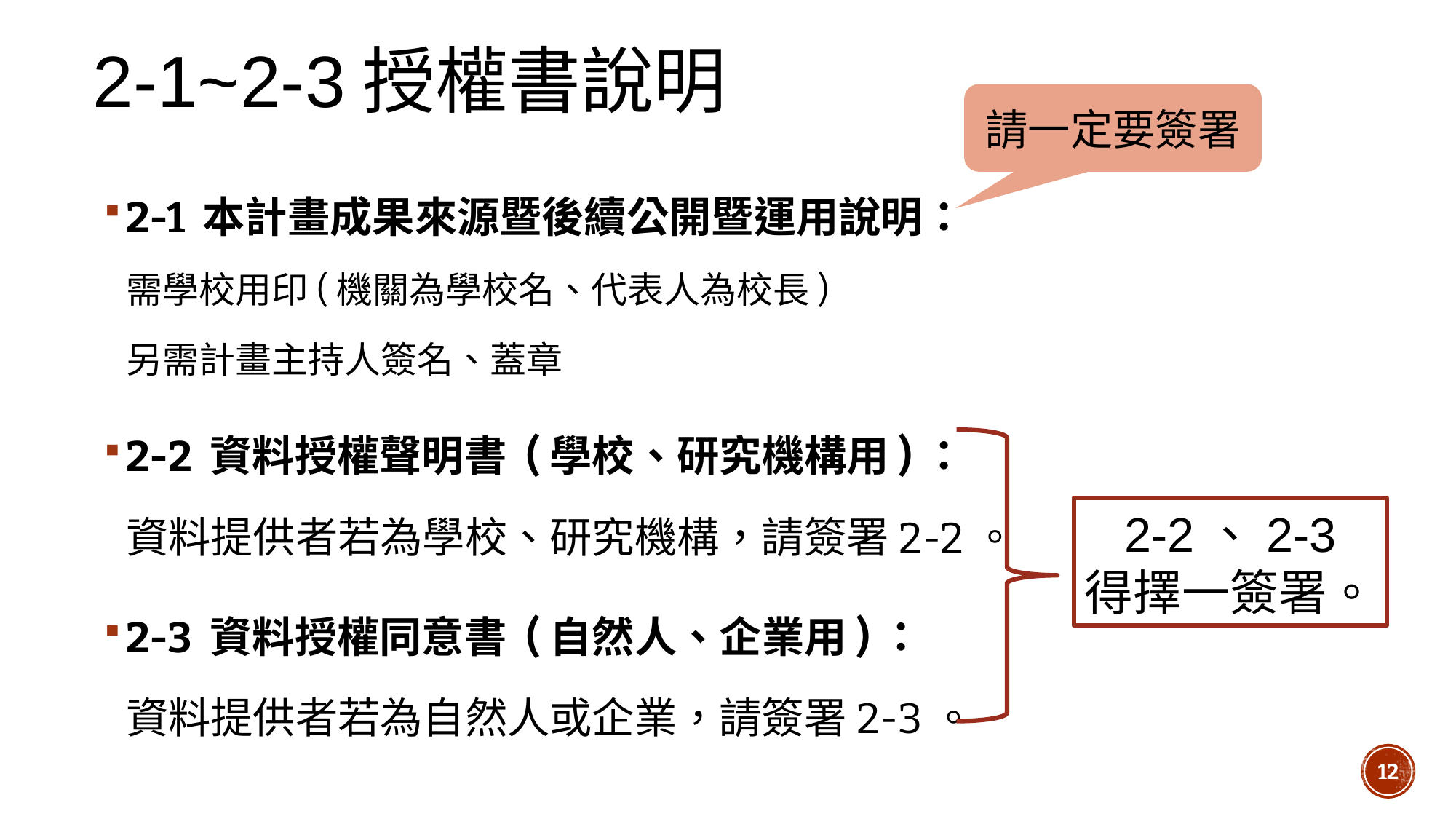

# 2-1~2-3授權書說明
請一定要簽署
2-1 本計畫成果來源暨後續公開暨運用說明：
需學校用印(機關為學校名、代表人為校長)
另需計畫主持人簽名、蓋章
2-2 資料授權聲明書 (學校、研究機構用)：
資料提供者若為學校、研究機構，請簽署2-2。
2-3 資料授權同意書 (自然人、企業用)：
資料提供者若為自然人或企業，請簽署2-3。

2-2、2-3
得擇一簽署。
12